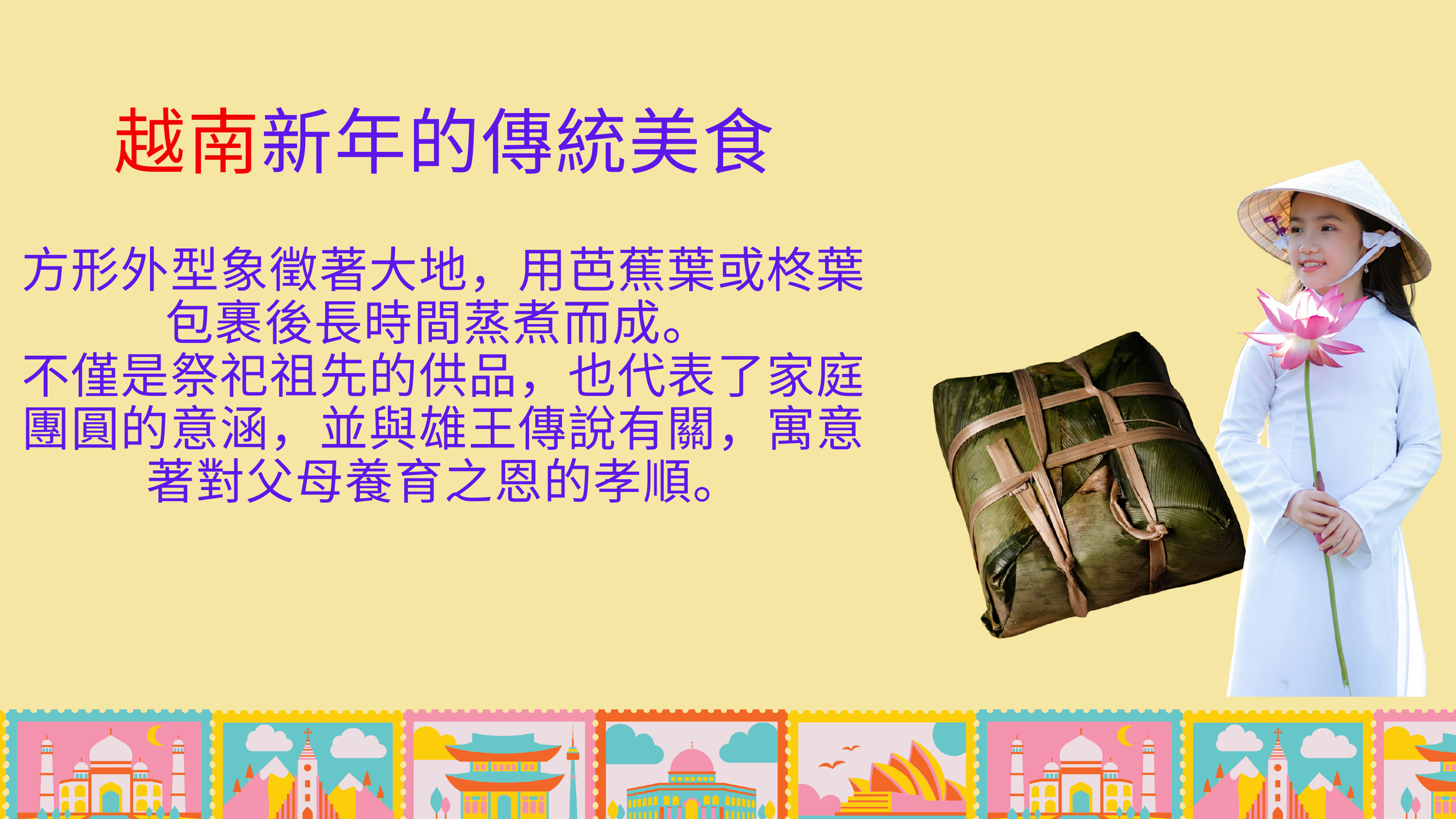

越南新年的傳統美食

方形外型象徵著大地，用芭蕉葉或柊葉包裹後長時間蒸煮而成。
不僅是祭祀祖先的供品，也代表了家庭團圓的意涵，並與雄王傳說有關，寓意著對父母養育之恩的孝順。